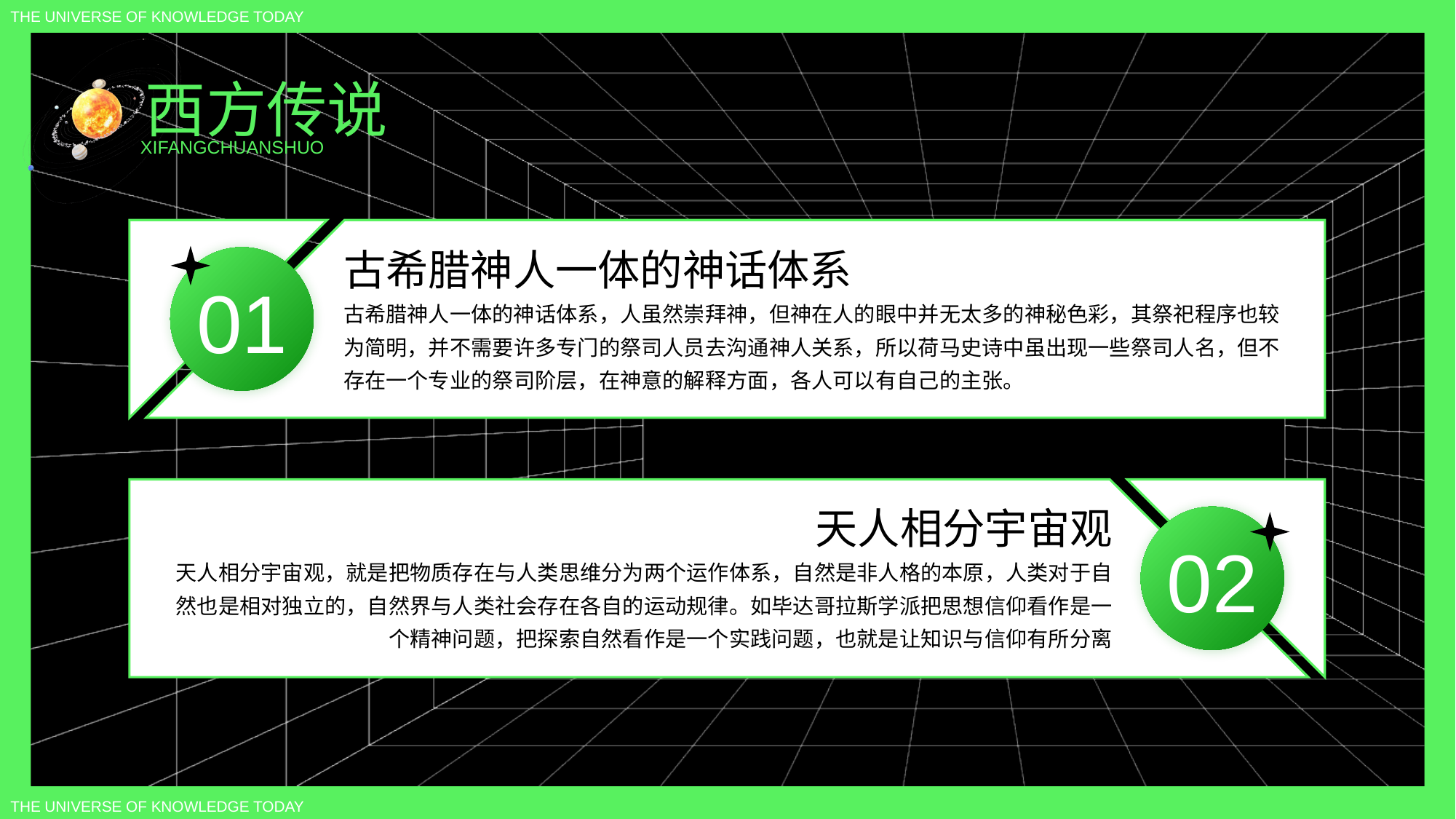

THE UNIVERSE OF KNOWLEDGE TODAY
西方传说
XIFANGCHUANSHUO

古希腊神人一体的神话体系

01
古希腊神人一体的神话体系，人虽然崇拜神，但神在人的眼中并无太多的神秘色彩，其祭祀程序也较为简明，并不需要许多专门的祭司人员去沟通神人关系，所以荷马史诗中虽出现一些祭司人名，但不存在一个专业的祭司阶层，在神意的解释方面，各人可以有自己的主张。

天人相分宇宙观

02
天人相分宇宙观，就是把物质存在与人类思维分为两个运作体系，自然是非人格的本原，人类对于自然也是相对独立的，自然界与人类社会存在各自的运动规律。如毕达哥拉斯学派把思想信仰看作是一个精神问题，把探索自然看作是一个实践问题，也就是让知识与信仰有所分离
THE UNIVERSE OF KNOWLEDGE TODAY